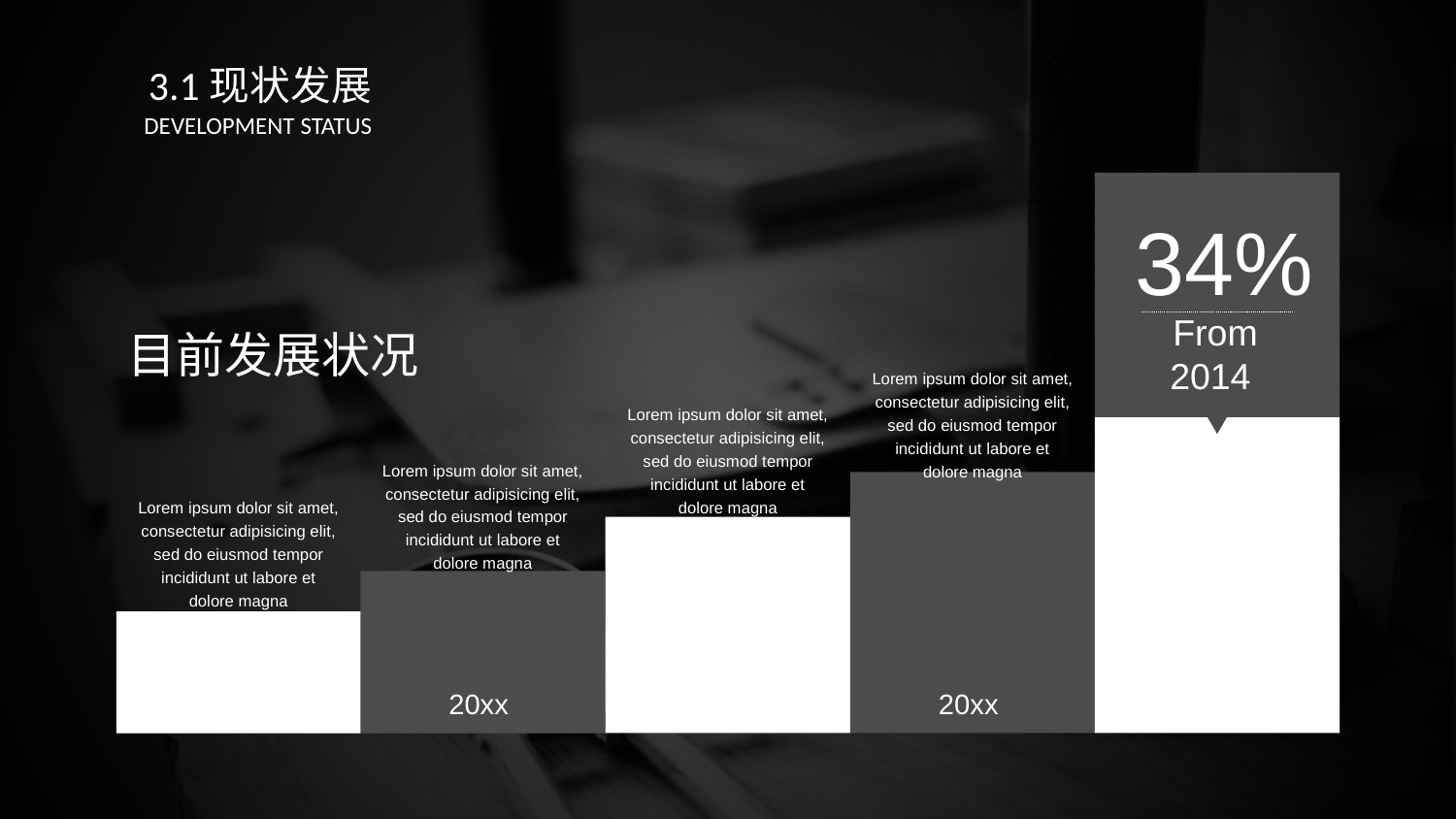

3.1现状发展

DEVELOPMENT STATUS

34%
From 2014
目前发展状况
Lorem ipsum dolor sit amet, consectetur adipisicing elit, sed do eiusmod tempor incididunt ut labore et dolore magna
Lorem ipsum dolor sit amet, consectetur adipisicing elit, sed do eiusmod tempor incididunt ut labore et dolore magna

Lorem ipsum dolor sit amet, consectetur adipisicing elit, sed do eiusmod tempor incididunt ut labore et dolore magna

Lorem ipsum dolor sit amet, consectetur adipisicing elit, sed do eiusmod tempor incididunt ut labore et dolore magna

2011
20xx
2013
20xx
2015